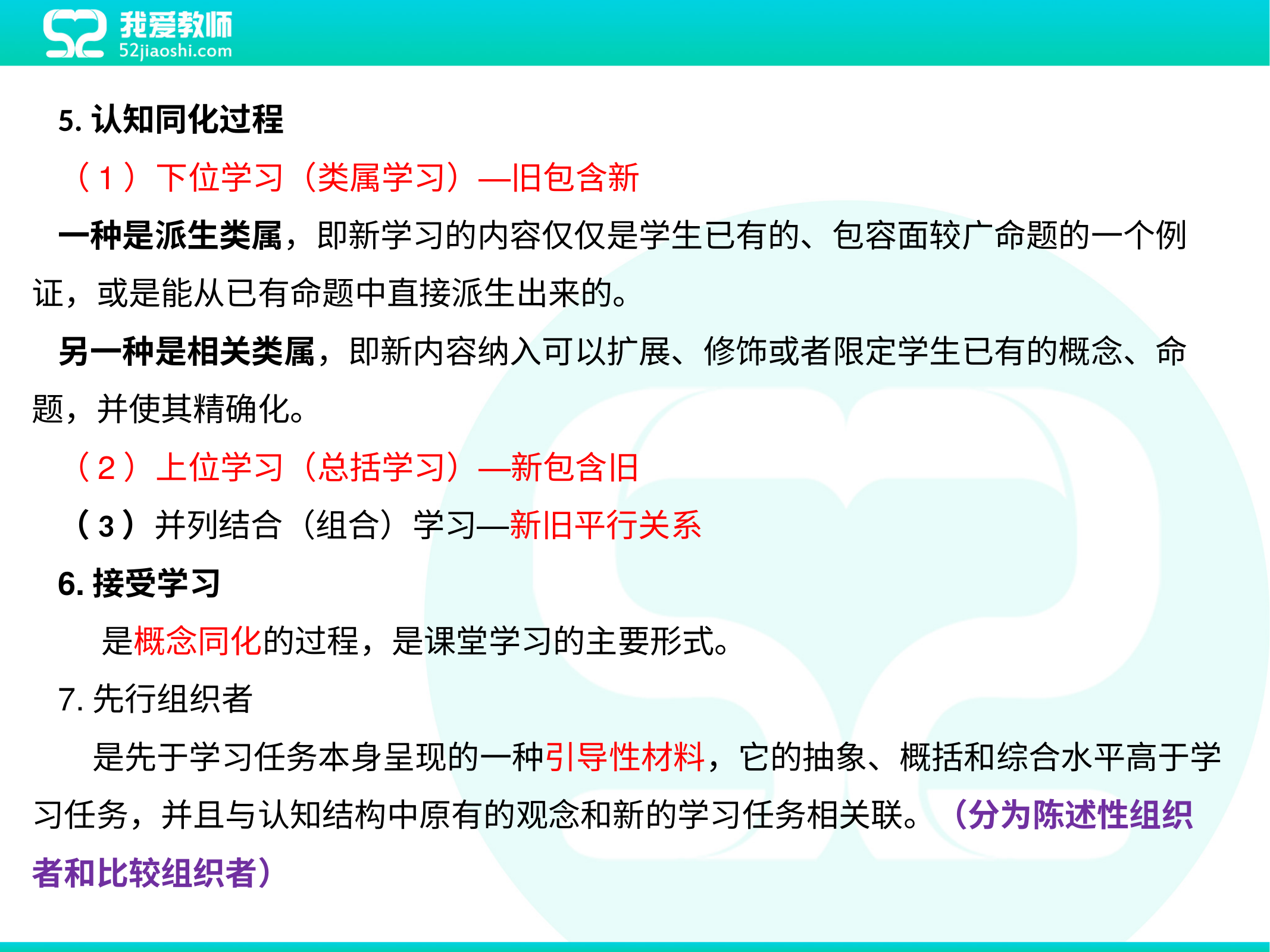

5.认知同化过程
（1）下位学习（类属学习）—旧包含新
一种是派生类属，即新学习的内容仅仅是学生已有的、包容面较广命题的一个例证，或是能从已有命题中直接派生出来的。
另一种是相关类属，即新内容纳入可以扩展、修饰或者限定学生已有的概念、命题，并使其精确化。
（2）上位学习（总括学习）—新包含旧
（3）并列结合（组合）学习—新旧平行关系
6.接受学习
    是概念同化的过程，是课堂学习的主要形式。
7.先行组织者
   是先于学习任务本身呈现的一种引导性材料，它的抽象、概括和综合水平高于学习任务，并且与认知结构中原有的观念和新的学习任务相关联。（分为陈述性组织者和比较组织者）